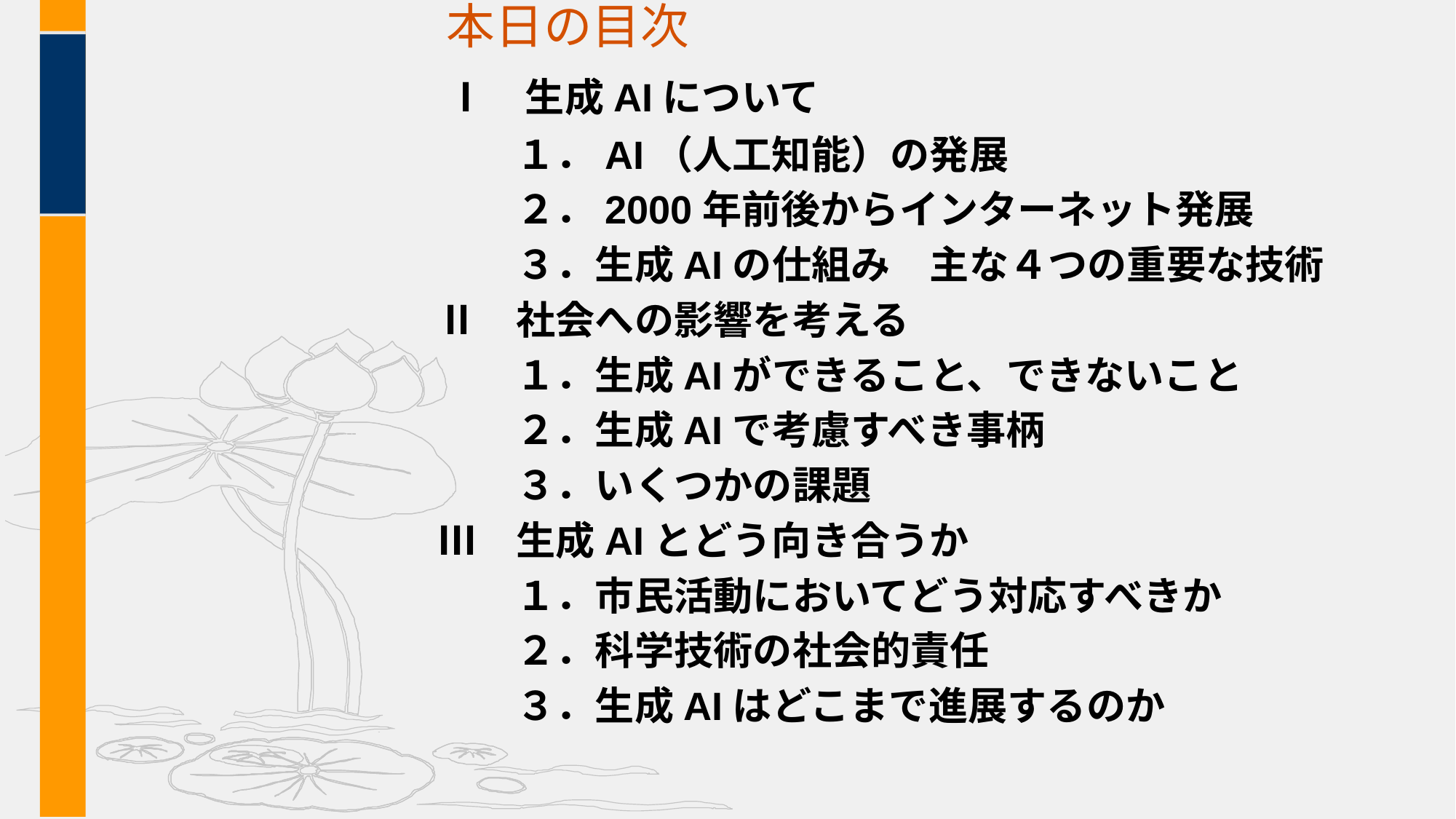

本日の目次
　Ⅰ　生成AIについて
　　　１．AI（人工知能）の発展
　　　２．2000年前後からインターネット発展
　　　３．生成AIの仕組み　主な４つの重要な技術
　Ⅱ　社会への影響を考える
　　　１．生成AIができること、できないこと
　　　２．生成AIで考慮すべき事柄
　　　３．いくつかの課題
　Ⅲ　生成AIとどう向き合うか
　　　１．市民活動においてどう対応すべきか
　　　２．科学技術の社会的責任
　　　３．生成AIはどこまで進展するのか